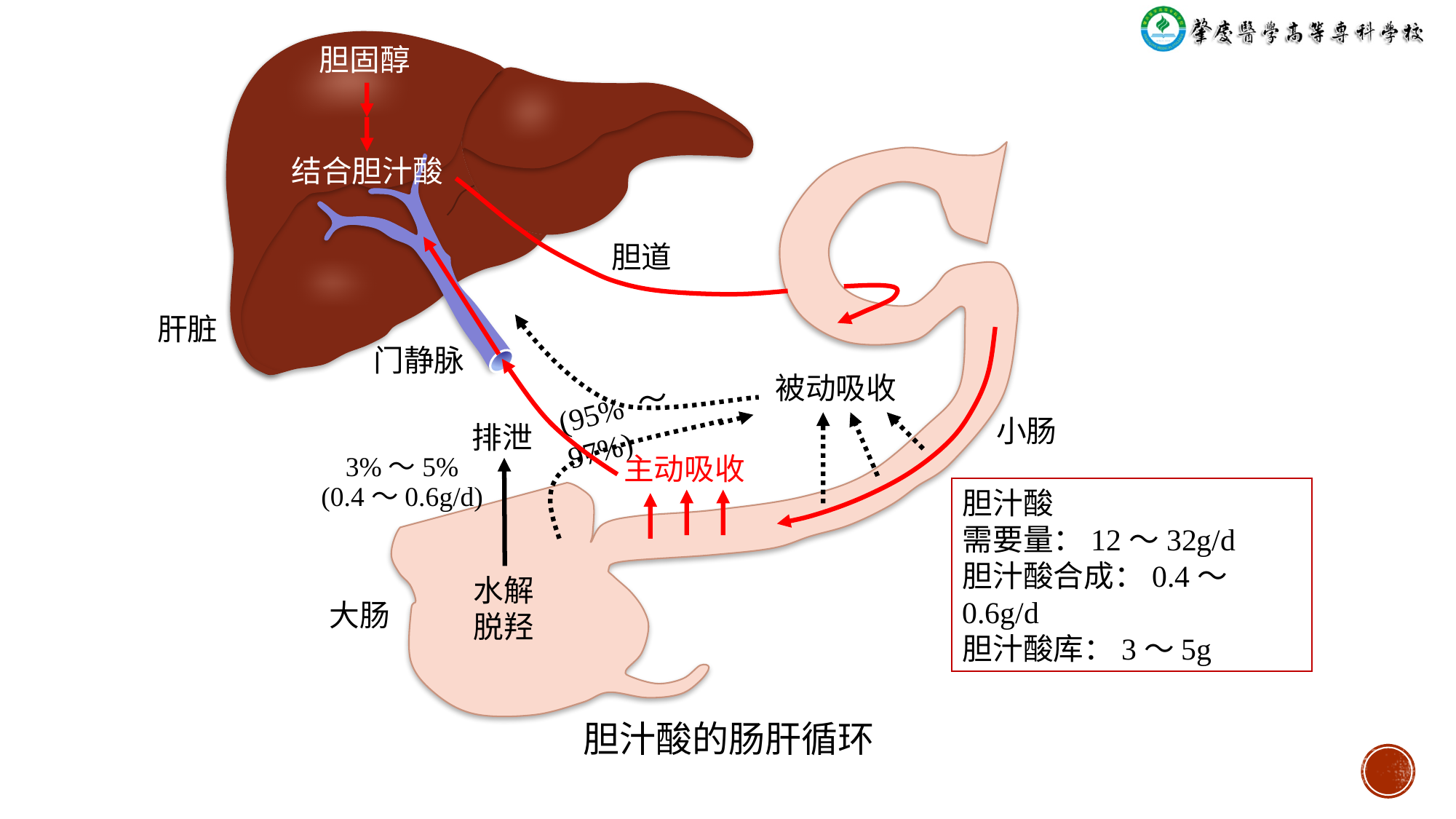

胆固醇

结合胆汁酸

胆道

肝脏

门静脉

被动吸收
(95% ～ 97%)
小肠

排泄

主动吸收
3%～5%
(0.4～0.6g/d)

胆汁酸
需要量：12～32g/d
胆汁酸合成：0.4～0.6g/d
胆汁酸库：3～5g

水解
脱羟
大肠
胆汁酸的肠肝循环